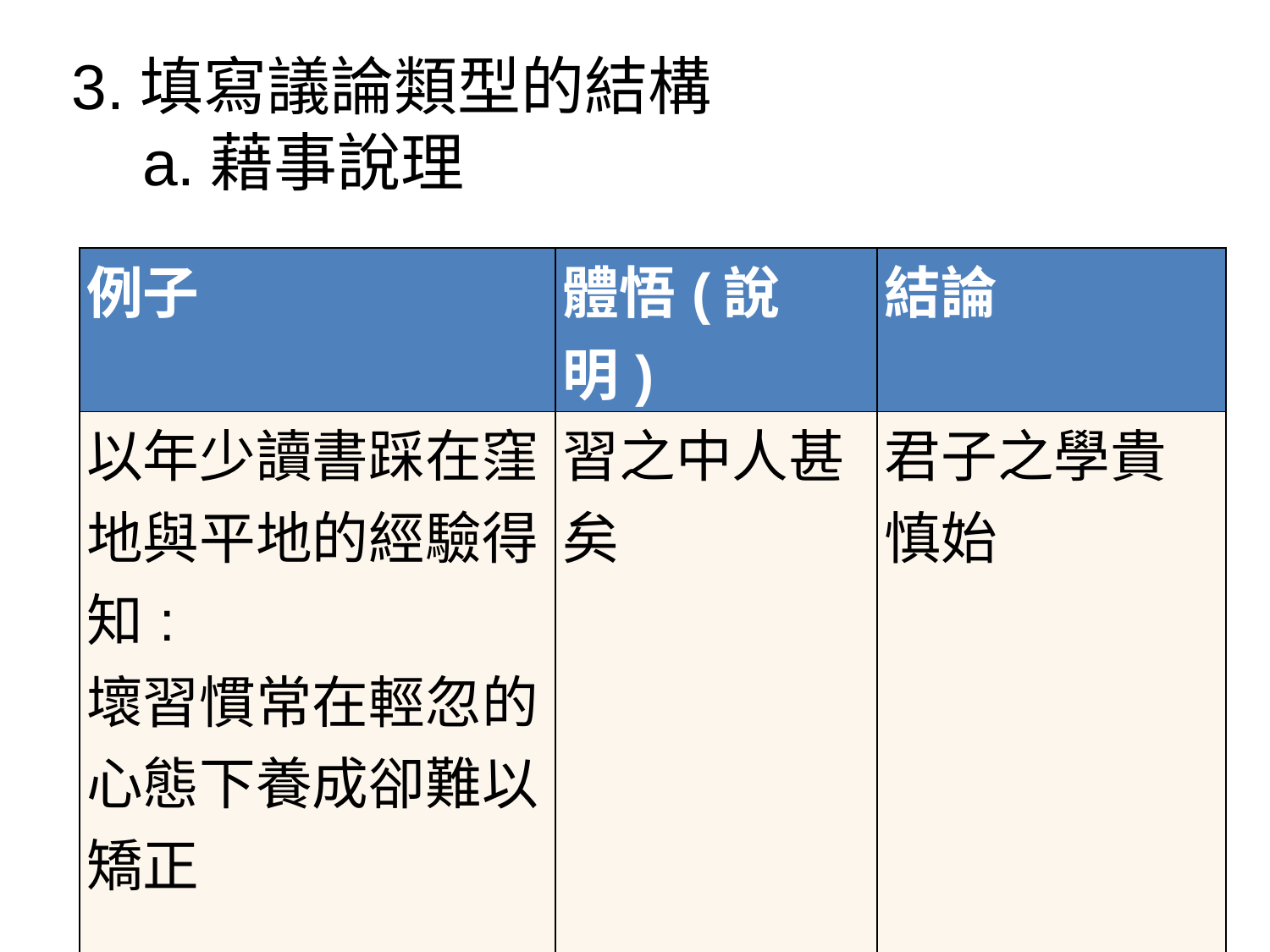

3.填寫議論類型的結構
    a.藉事說理
| 例子 | 體悟(說明) | 結論 |
| --- | --- | --- |
| 以年少讀書踩在窪地與平地的經驗得知: 壞習慣常在輕忽的心態下養成卻難以矯正 | 習之中人甚矣 | 君子之學貴慎始 |